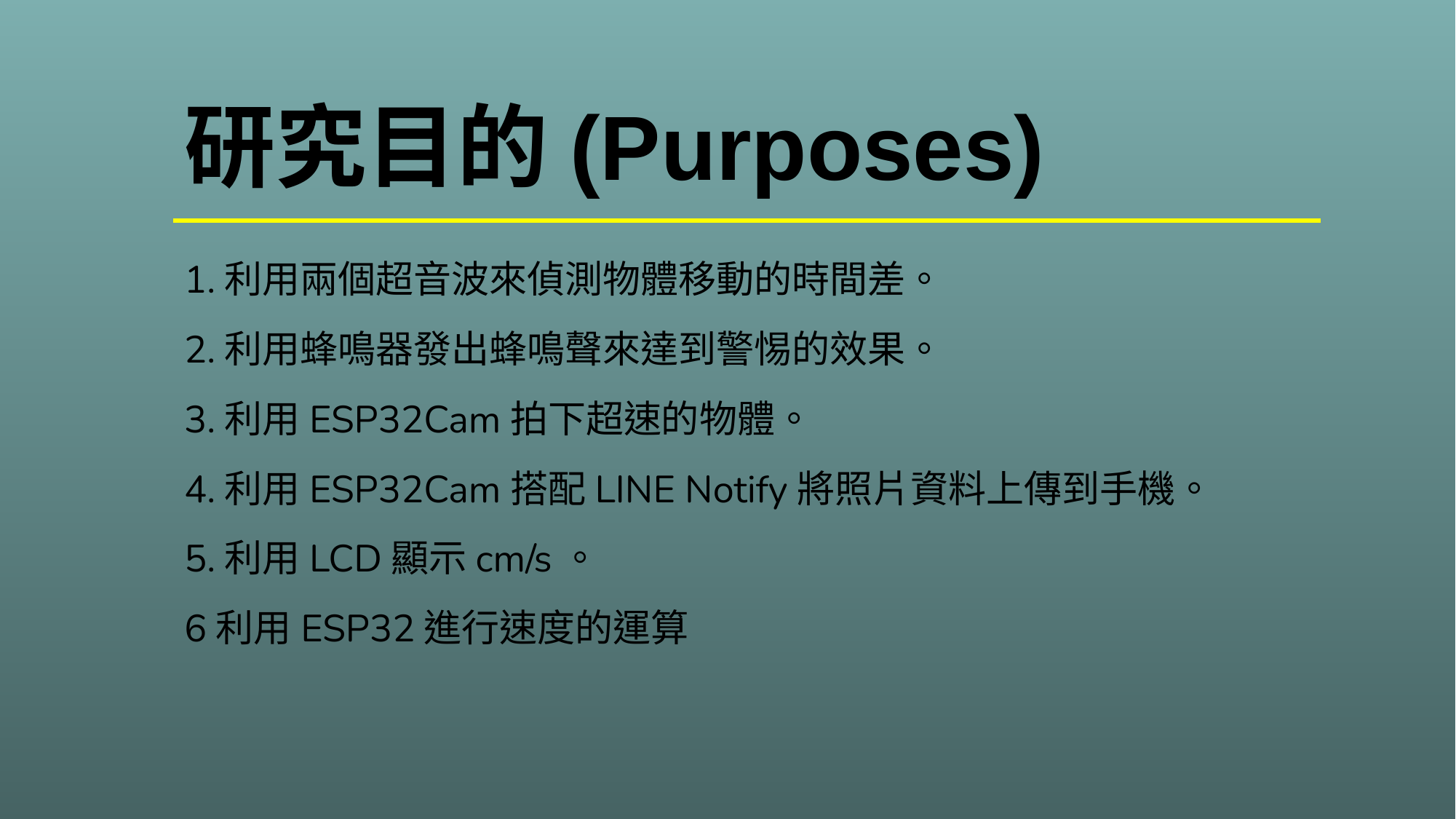

# 研究目的(Purposes)

1.利用兩個超音波來偵測物體移動的時間差。
2.利用蜂鳴器發出蜂鳴聲來達到警惕的效果。
3.利用ESP32Cam拍下超速的物體。
4.利用ESP32Cam搭配LINE Notify將照片資料上傳到手機。
5.利用LCD顯示cm/s。
6利用ESP32進行速度的運算